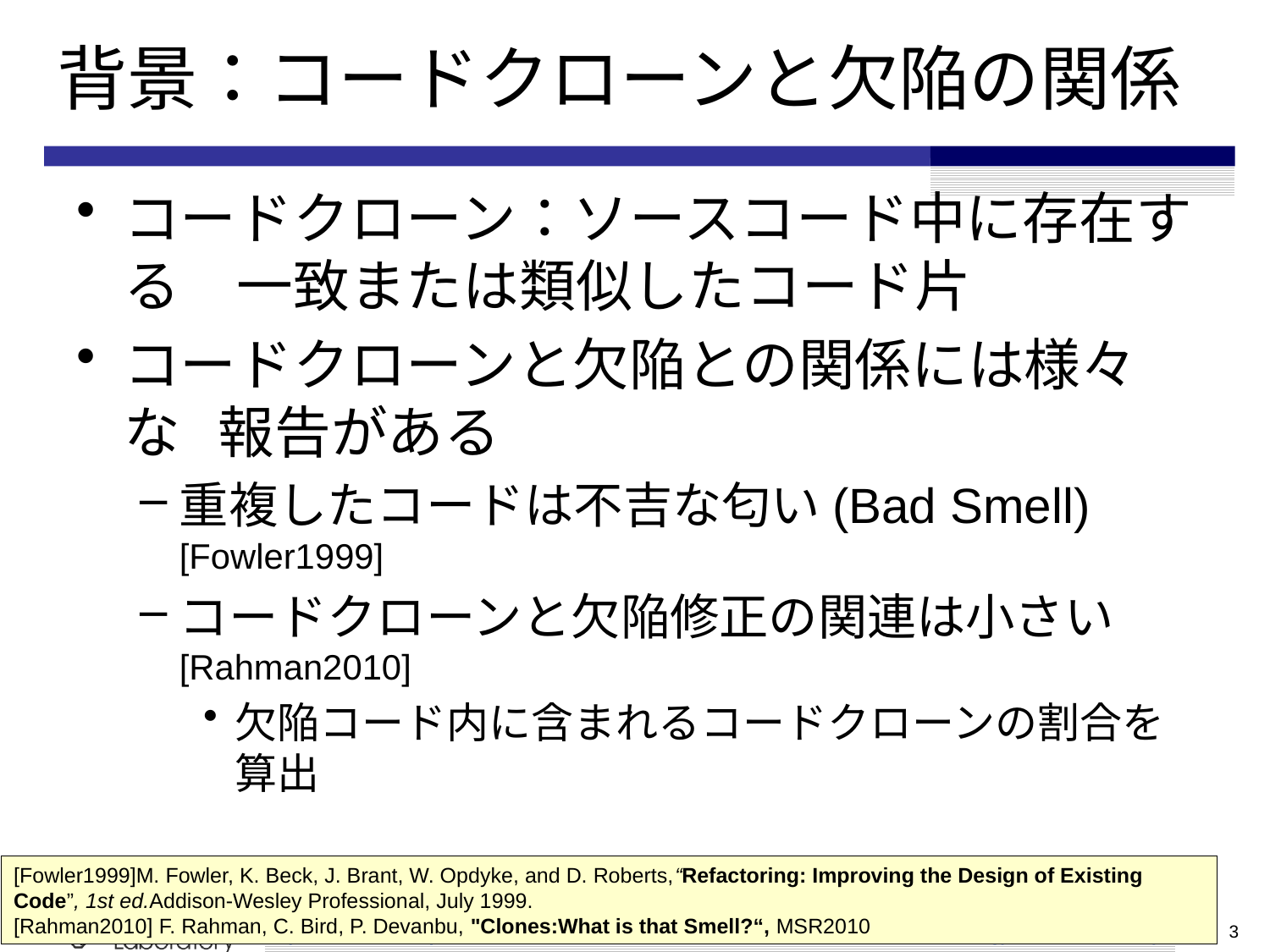

# 背景：コードクローンと欠陥の関係
コードクローン：ソースコード中に存在する　一致または類似したコード片
コードクローンと欠陥との関係には様々な   報告がある
重複したコードは不吉な匂い(Bad Smell) [Fowler1999]
コードクローンと欠陥修正の関連は小さい[Rahman2010]
欠陥コード内に含まれるコードクローンの割合を算出
[Fowler1999]M. Fowler, K. Beck, J. Brant, W. Opdyke, and D. Roberts,“Refactoring: Improving the Design of Existing Code”, 1st ed.Addison-Wesley Professional, July 1999.
[Rahman2010] F. Rahman, C. Bird, P. Devanbu, "Clones:What is that Smell?“, MSR2010
3